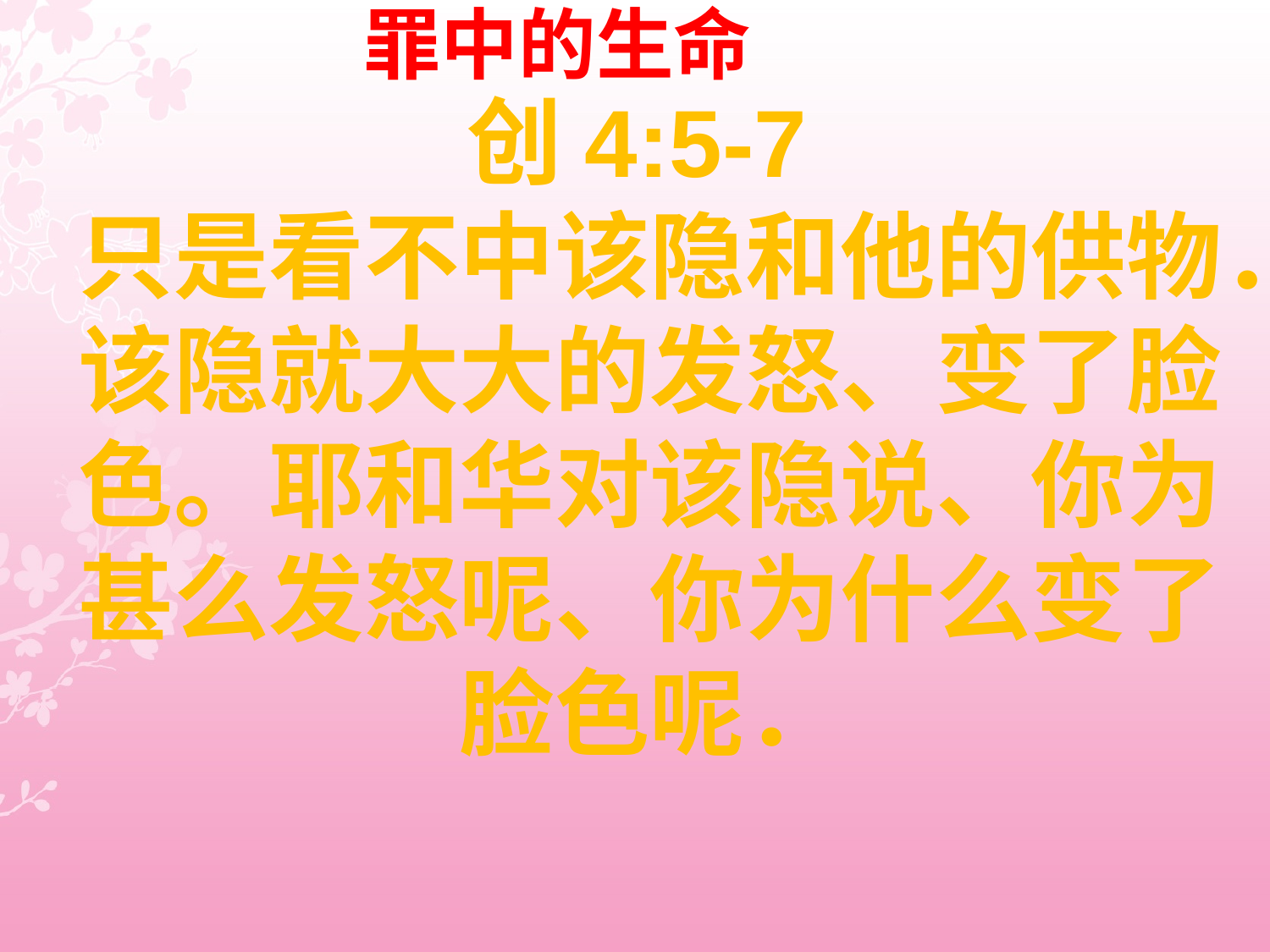

罪中的生命
创4:5-7
只是看不中该隐和他的供物．该隐就大大的发怒、变了脸色。耶和华对该隐说、你为甚么发怒呢、你为什么变了脸色呢．